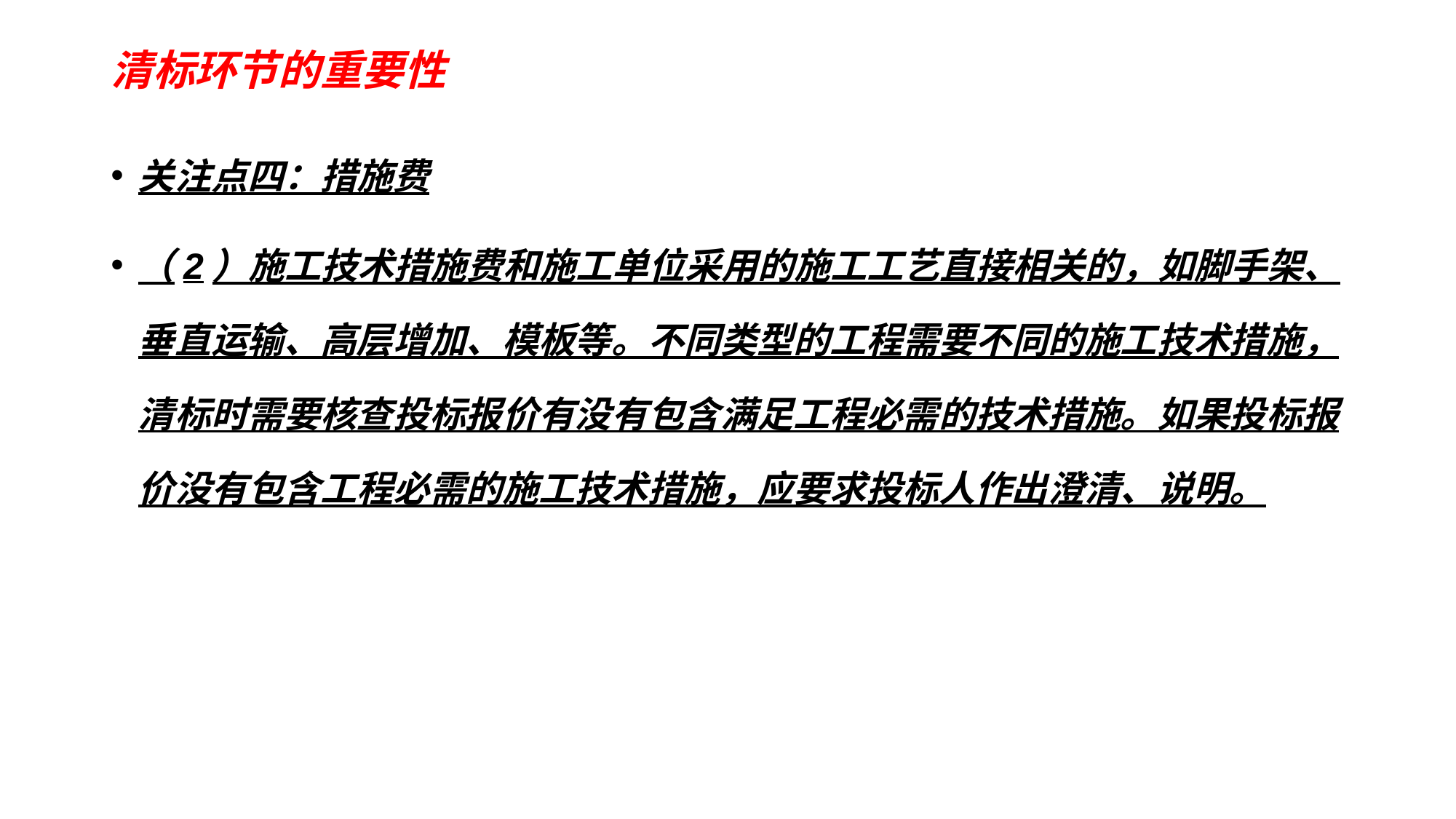

# 清标环节的重要性
关注点四：措施费
（2）施工技术措施费和施工单位采用的施工工艺直接相关的，如脚手架、垂直运输、高层增加、模板等。不同类型的工程需要不同的施工技术措施，清标时需要核查投标报价有没有包含满足工程必需的技术措施。如果投标报价没有包含工程必需的施工技术措施，应要求投标人作出澄清、说明。